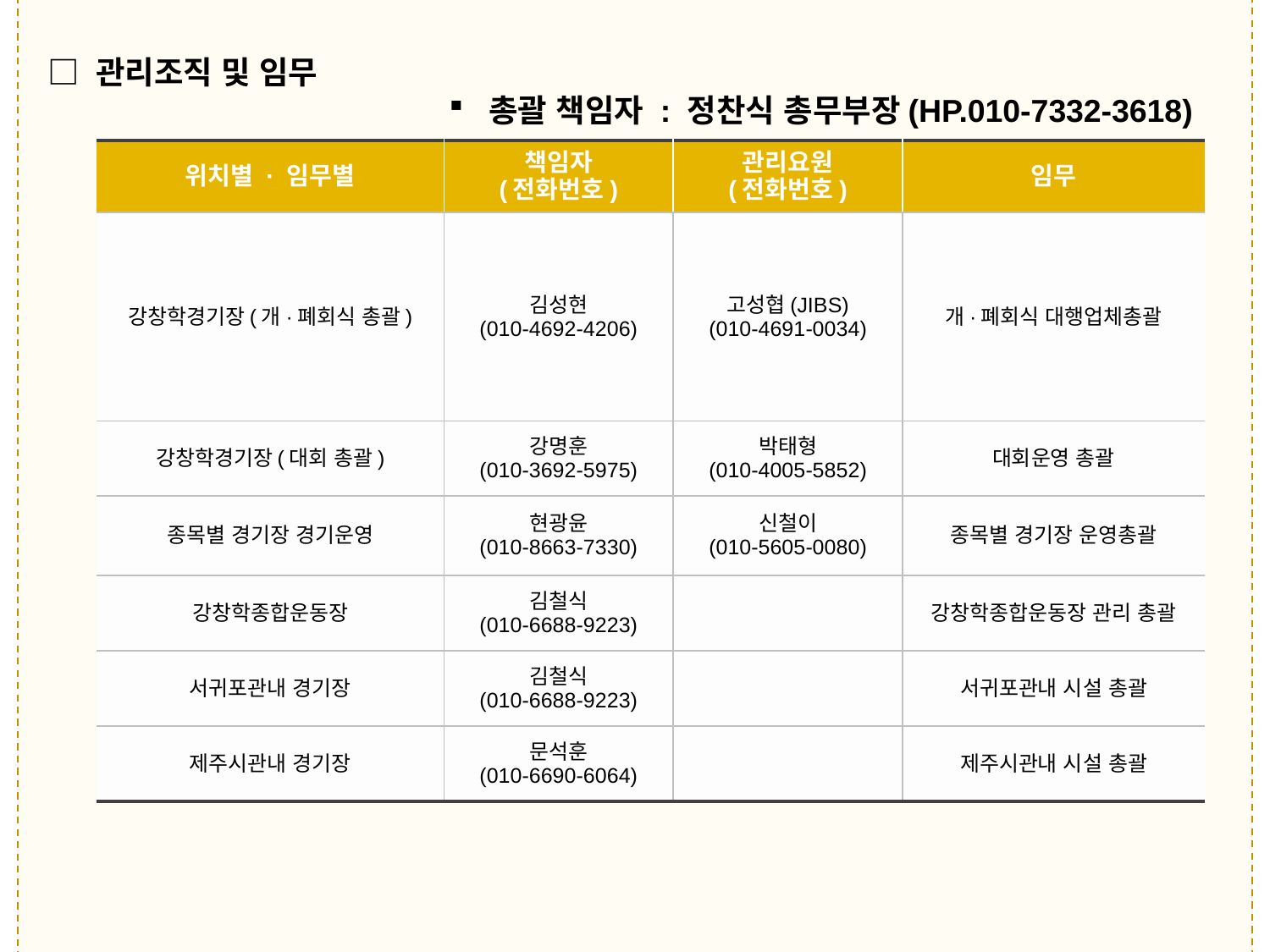

□ 관리조직 및 임무
총괄 책임자 : 정찬식 총무부장(HP.010-7332-3618)
| 위치별 · 임무별 | 책임자 (전화번호) | 관리요원 (전화번호) | 임무 |
| --- | --- | --- | --- |
| 강창학경기장(개·폐회식 총괄) | 김성현 (010-4692-4206) | 고성협(JIBS) (010-4691-0034) | 개·폐회식 대행업체총괄 |
| 강창학경기장(대회 총괄) | 강명훈 (010-3692-5975) | 박태형 (010-4005-5852) | 대회운영 총괄 |
| 종목별 경기장 경기운영 | 현광윤 (010-8663-7330) | 신철이 (010-5605-0080) | 종목별 경기장 운영총괄 |
| 강창학종합운동장 | 김철식 (010-6688-9223) |  | 강창학종합운동장 관리 총괄 |
| 서귀포관내 경기장 | 김철식 (010-6688-9223) |  | 서귀포관내 시설 총괄 |
| 제주시관내 경기장 | 문석훈 (010-6690-6064) |  | 제주시관내 시설 총괄 |